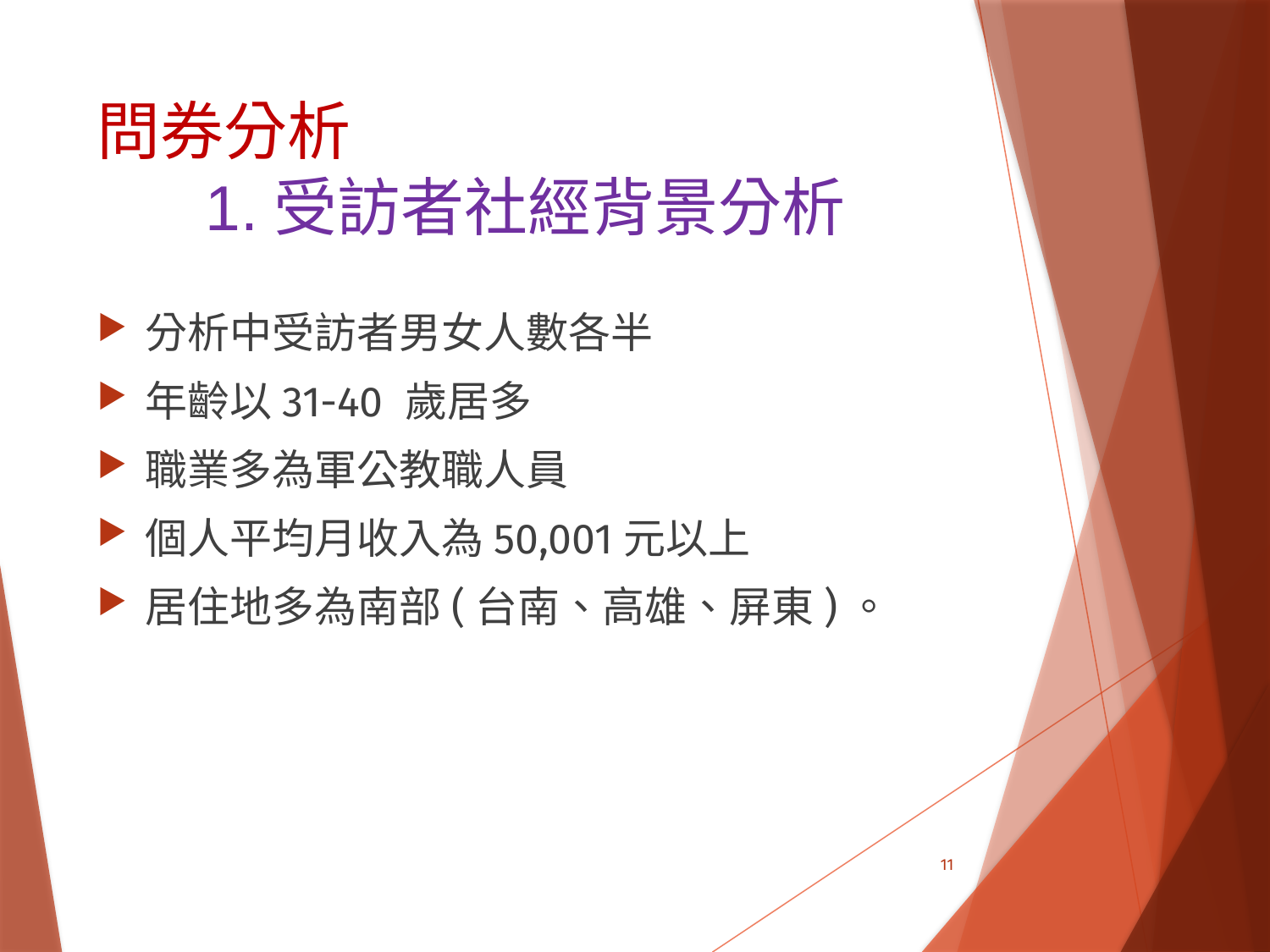

問券分析
1.受訪者社經背景分析
分析中受訪者男女人數各半
年齡以31-40 歲居多
職業多為軍公教職人員
個人平均月收入為50,001元以上
居住地多為南部(台南、高雄、屏東)。

11